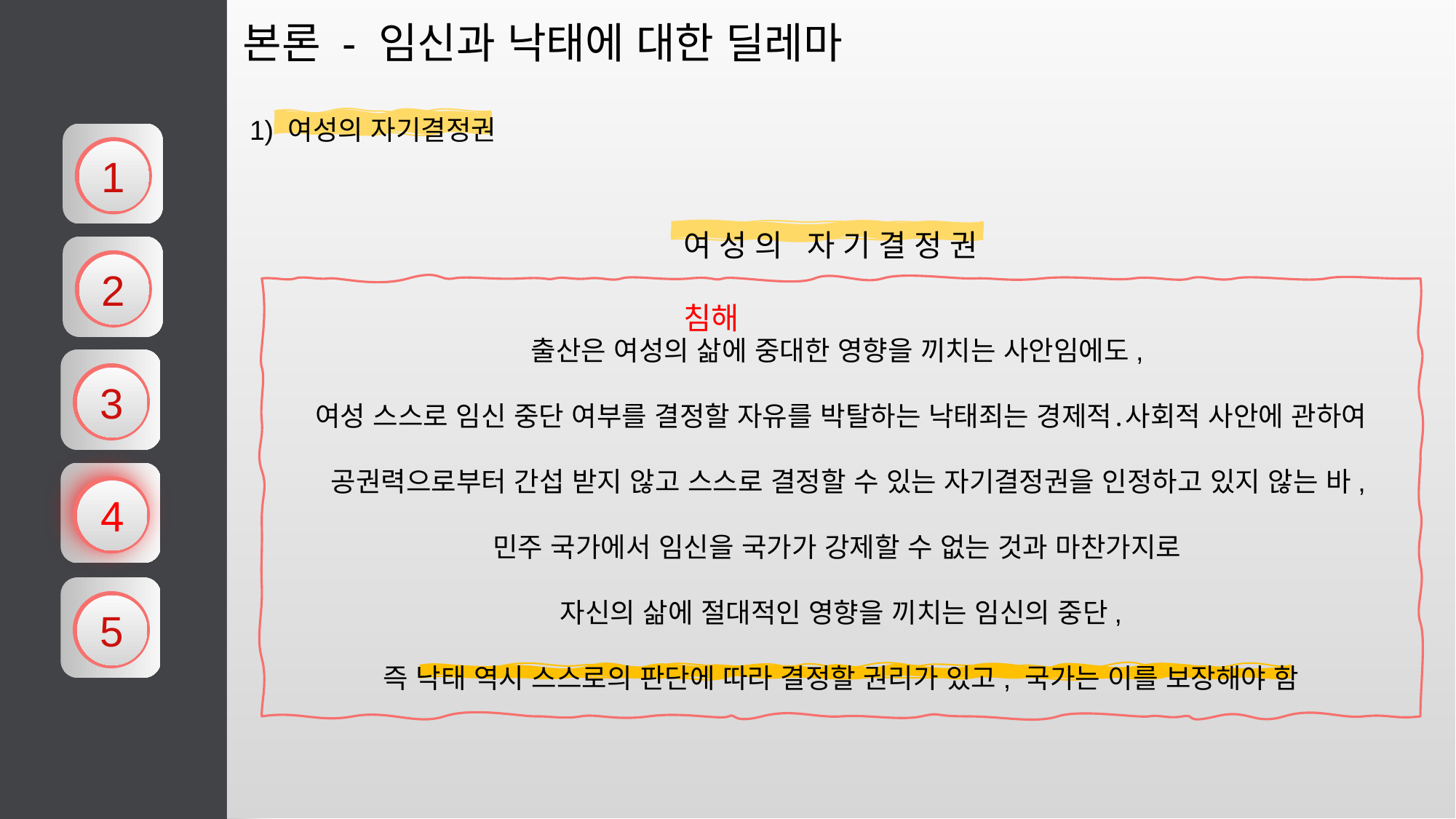

본론 - 임신과 낙태에 대한 딜레마
1) 여성의 자기결정권

1

2

3

4

5
여성의 자기결정권 침해

출산은 여성의 삶에 중대한 영향을 끼치는 사안임에도,
여성 스스로 임신 중단 여부를 결정할 자유를 박탈하는 낙태죄는 경제적․사회적 사안에 관하여
 공권력으로부터 간섭 받지 않고 스스로 결정할 수 있는 자기결정권을 인정하고 있지 않는 바,
민주 국가에서 임신을 국가가 강제할 수 없는 것과 마찬가지로
자신의 삶에 절대적인 영향을 끼치는 임신의 중단,
즉 낙태 역시 스스로의 판단에 따라 결정할 권리가 있고, 국가는 이를 보장해야 함